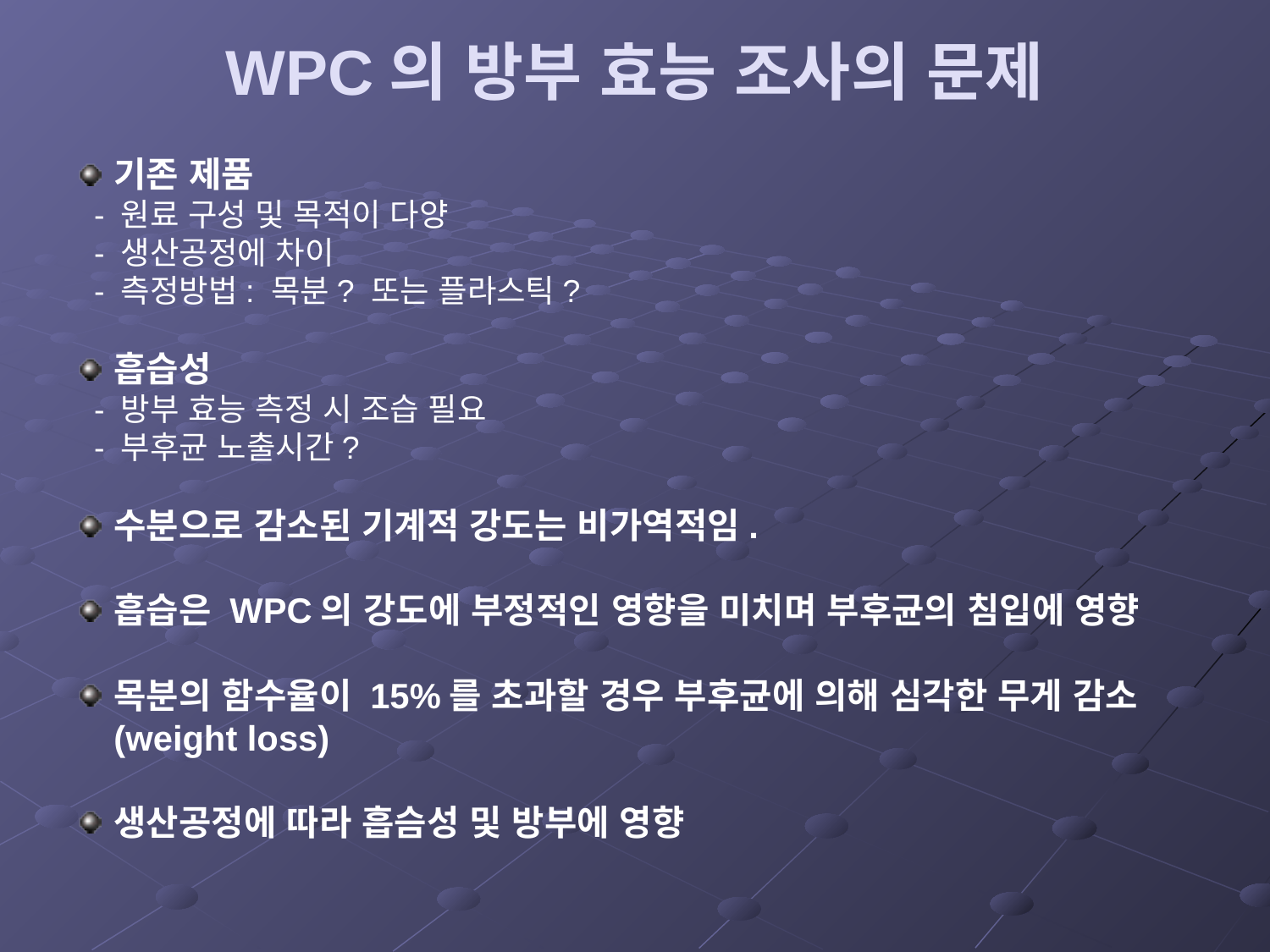

# WPC의 방부 효능 조사의 문제
기존 제품
  - 원료 구성 및 목적이 다양
  - 생산공정에 차이
  - 측정방법: 목분? 또는 플라스틱?

흡습성
  - 방부 효능 측정 시 조습 필요
  - 부후균 노출시간?

수분으로 감소된 기계적 강도는 비가역적임.

흡습은 WPC의 강도에 부정적인 영향을 미치며 부후균의 침입에 영향

목분의 함수율이 15%를 초과할 경우 부후균에 의해 심각한 무게 감소 (weight loss)

생산공정에 따라 흡슴성 및 방부에 영향